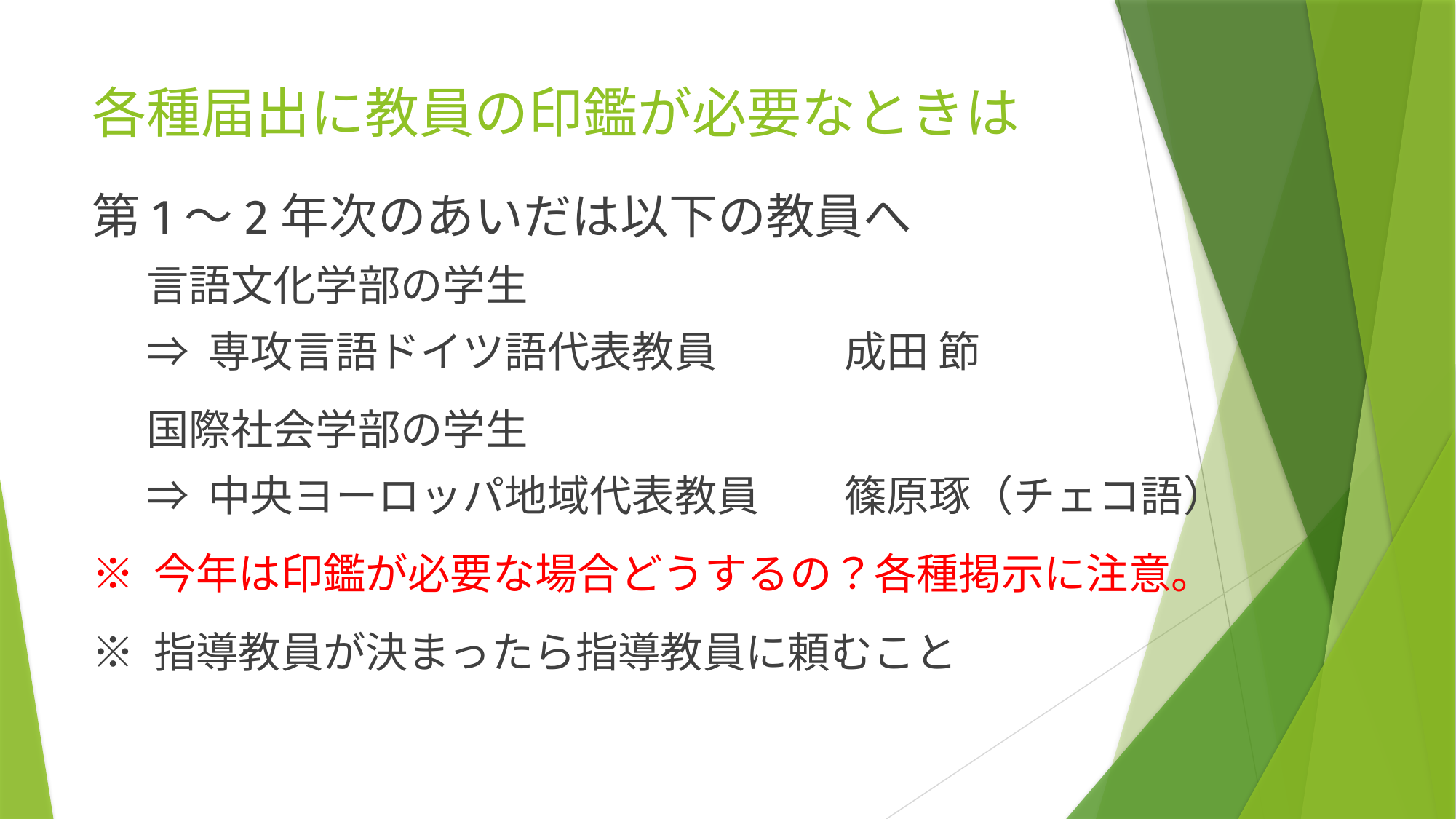

# 各種届出に教員の印鑑が必要なときは
第1～2年次のあいだは以下の教員へ
言語文化学部の学生
⇒ 専攻言語ドイツ語代表教員　　　成田 節
国際社会学部の学生
⇒ 中央ヨーロッパ地域代表教員　　篠原琢（チェコ語）
※ 今年は印鑑が必要な場合どうするの？各種掲示に注意。
※ 指導教員が決まったら指導教員に頼むこと